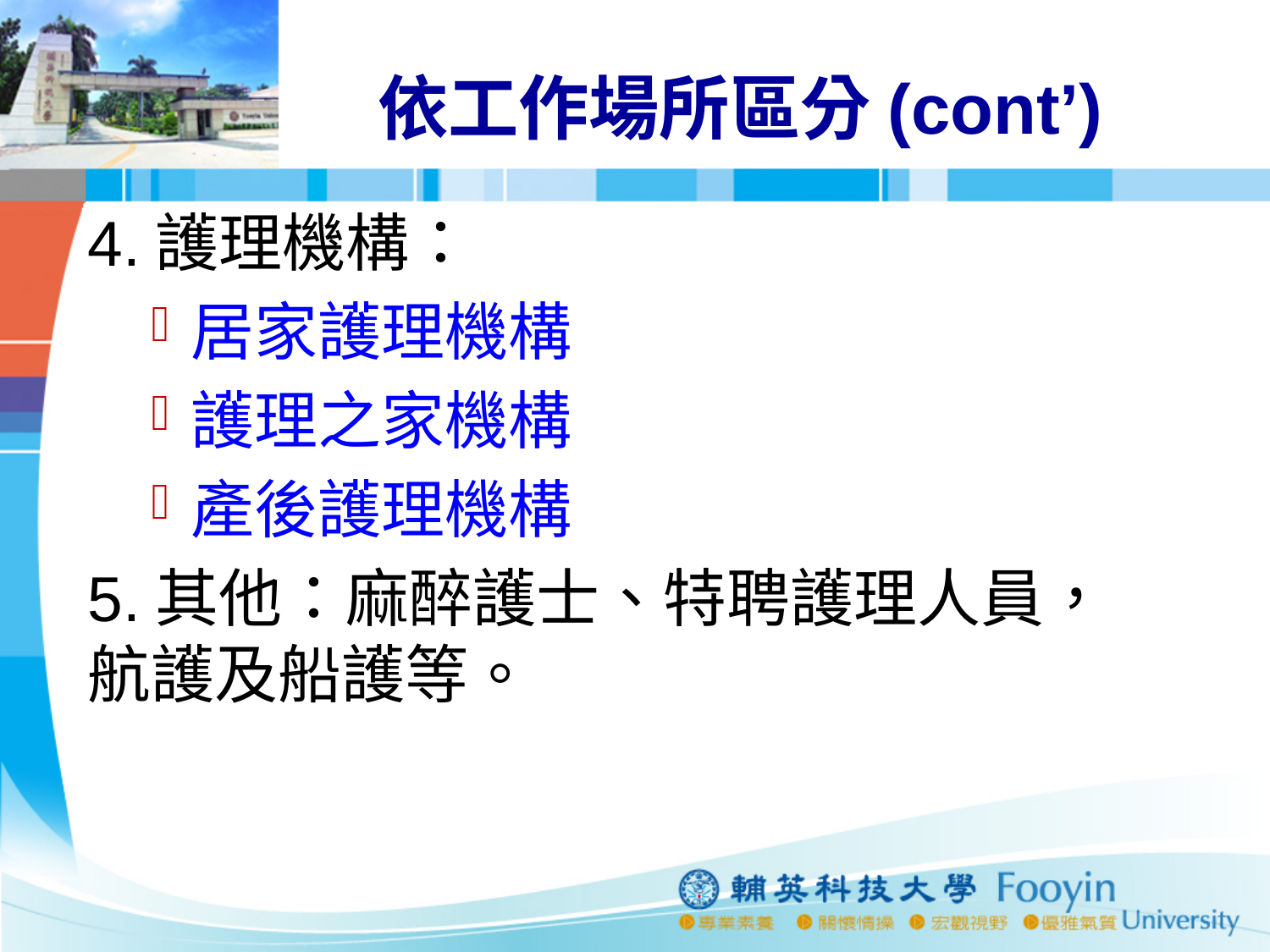

# 依工作場所區分(cont’)
4.護理機構：
居家護理機構
護理之家機構
產後護理機構
5.其他：麻醉護士、特聘護理人員，航護及船護等。